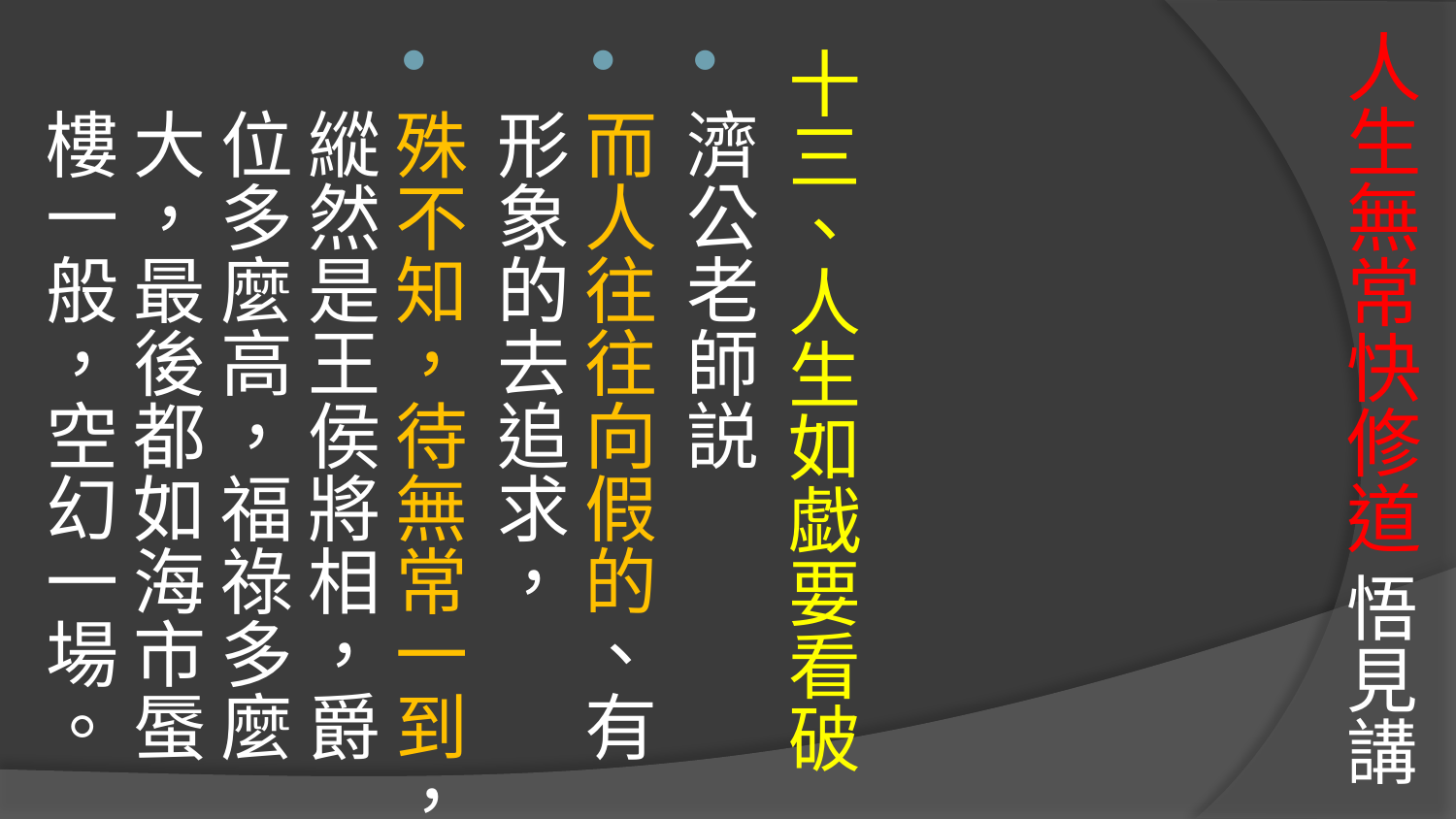

# 人生無常快修道 悟見講
十三、人生如戯要看破
濟公老師説
而人往往向假的、有形象的去追求，
殊不知，待無常一到，縱然是王侯將相，爵位多麼高，福祿多麼大，最後都如海市蜃樓一般，空幻一場。